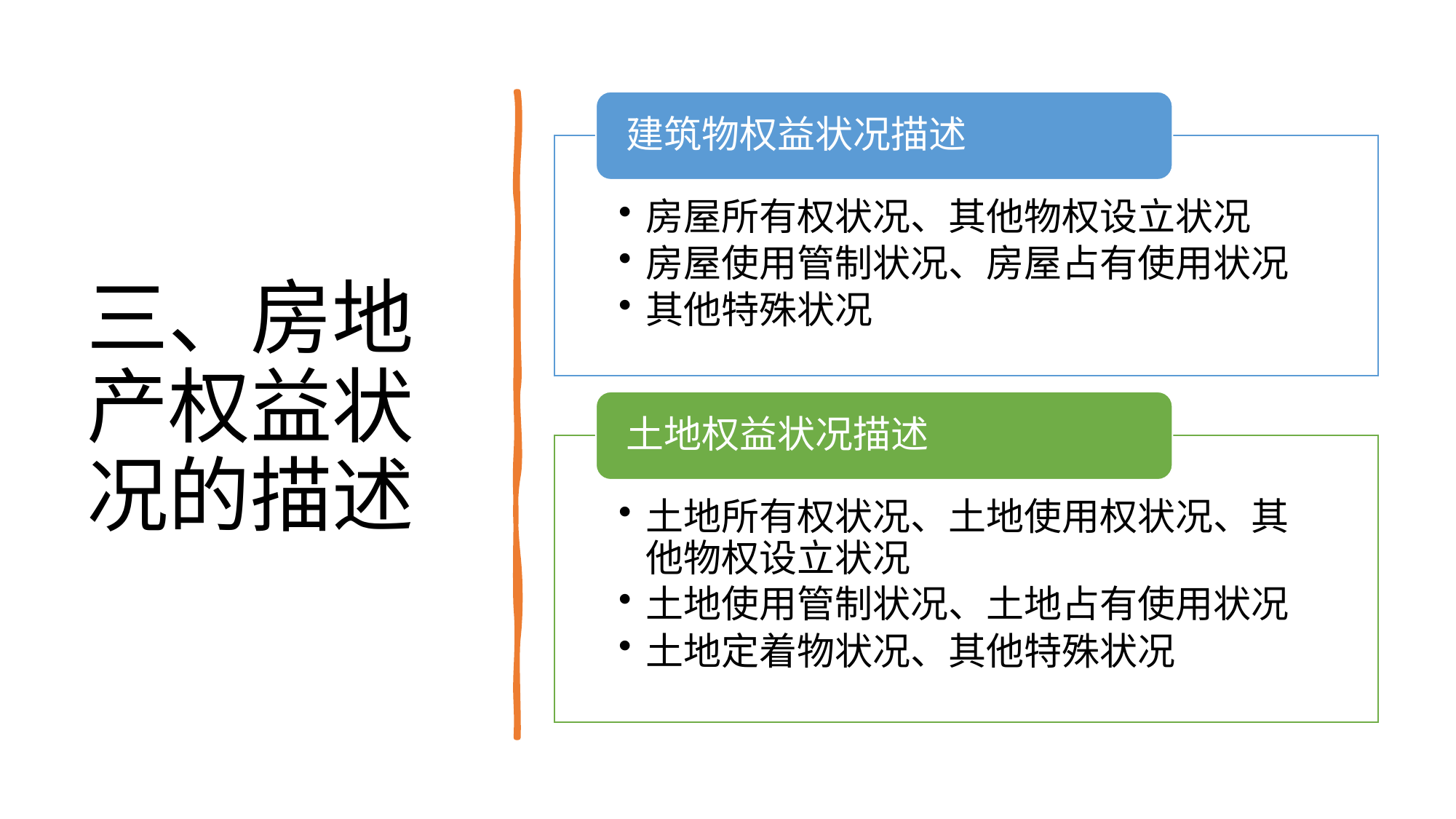

房屋所有权状况、其他物权设立状况
房屋使用管制状况、房屋占有使用状况
其他特殊状况
建筑物权益状况描述
土地所有权状况、土地使用权状况、其他物权设立状况
土地使用管制状况、土地占有使用状况
土地定着物状况、其他特殊状况
土地权益状况描述
# 三、房地产权益状况的描述